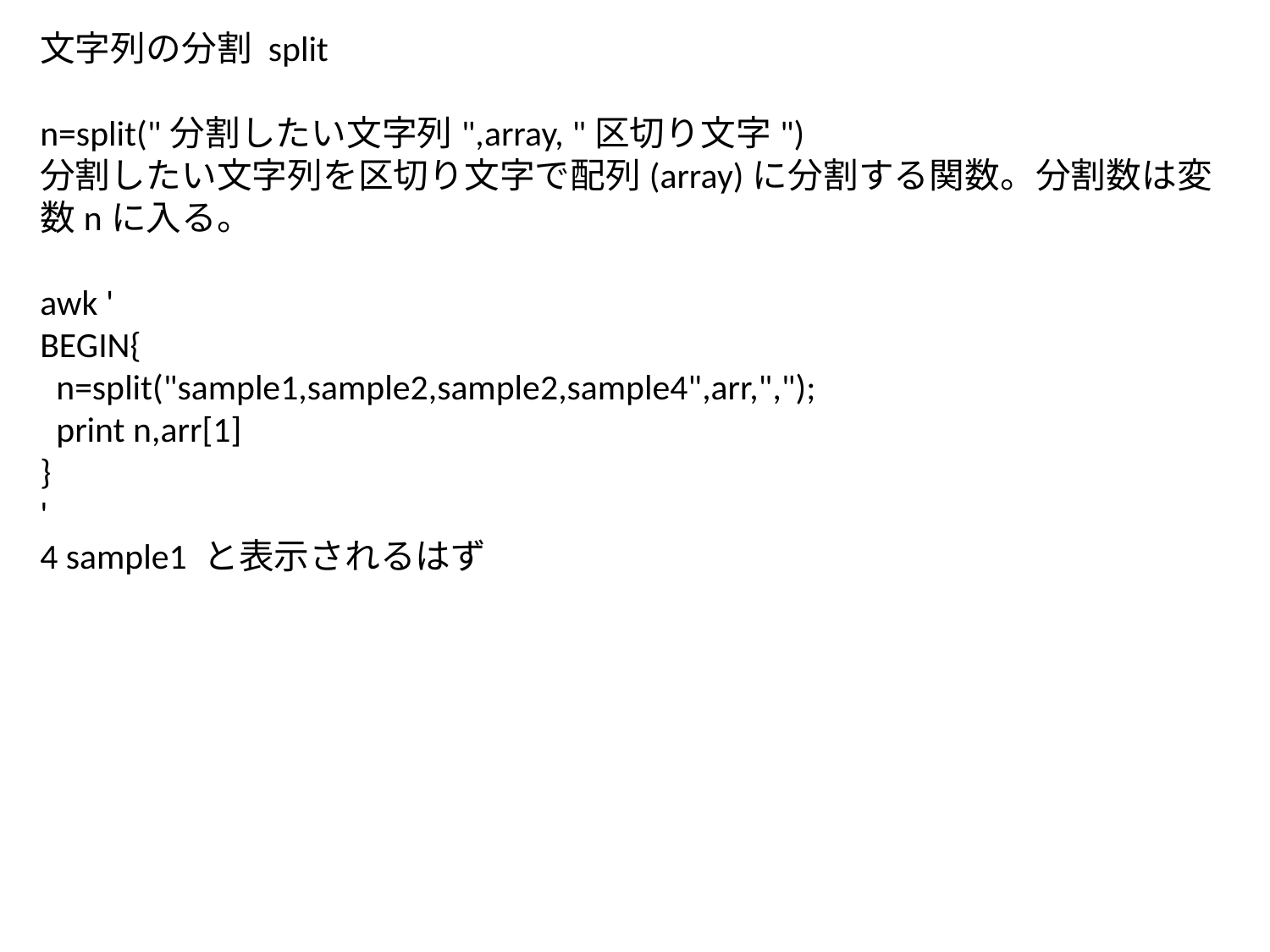

文字列の分割 split

n=split("分割したい文字列",array, "区切り文字")
分割したい文字列を区切り文字で配列(array)に分割する関数。分割数は変数nに入る。

awk '
BEGIN{
  n=split("sample1,sample2,sample2,sample4",arr,",");
  print n,arr[1]
}
'
4 sample1 と表示されるはず